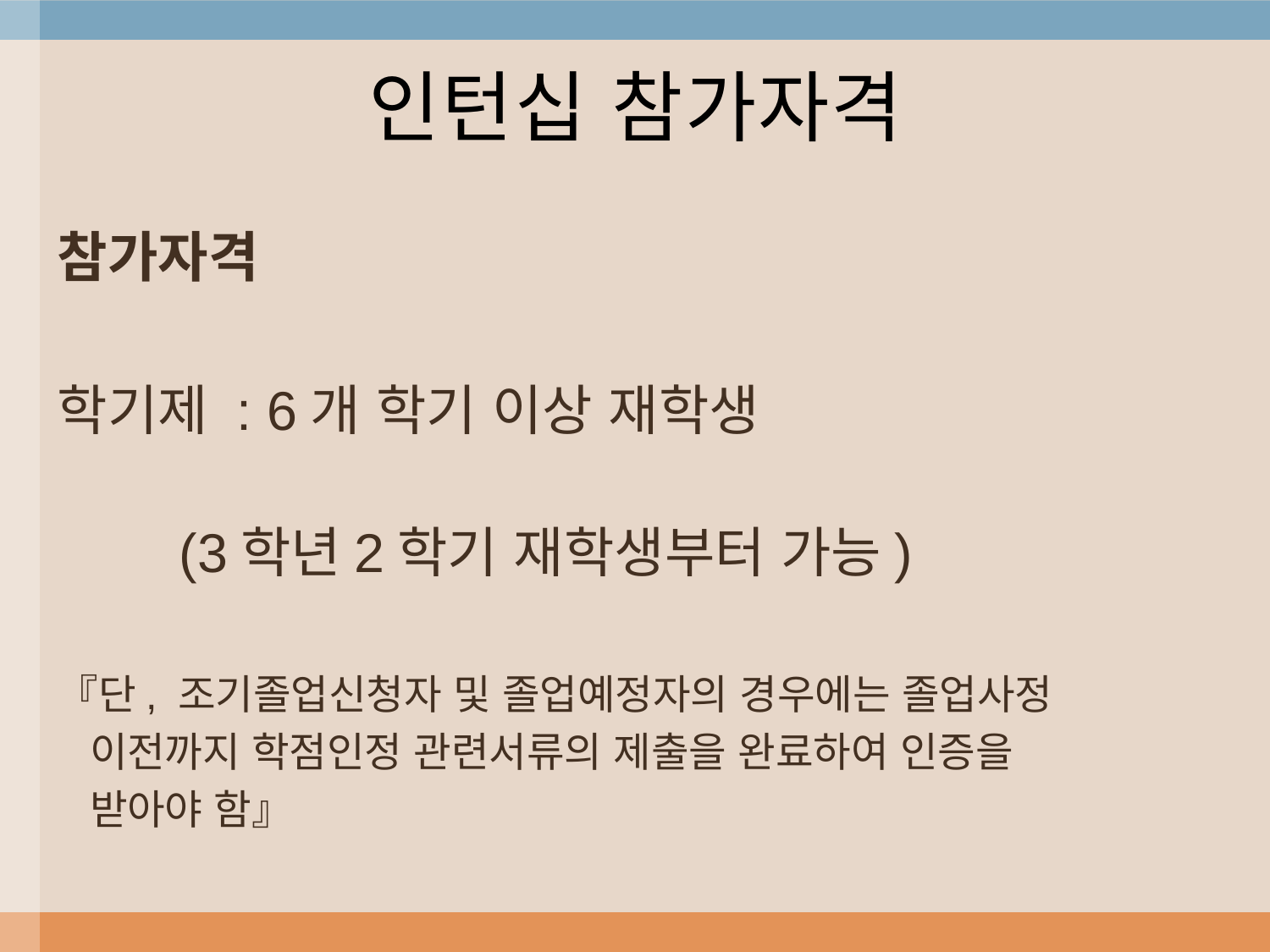

# 인턴십 참가자격
참가자격

학기제 : 6개 학기 이상 재학생
        (3학년2학기 재학생부터 가능)

『단, 조기졸업신청자 및 졸업예정자의 경우에는 졸업사정
  이전까지 학점인정 관련서류의 제출을 완료하여 인증을
  받아야 함』